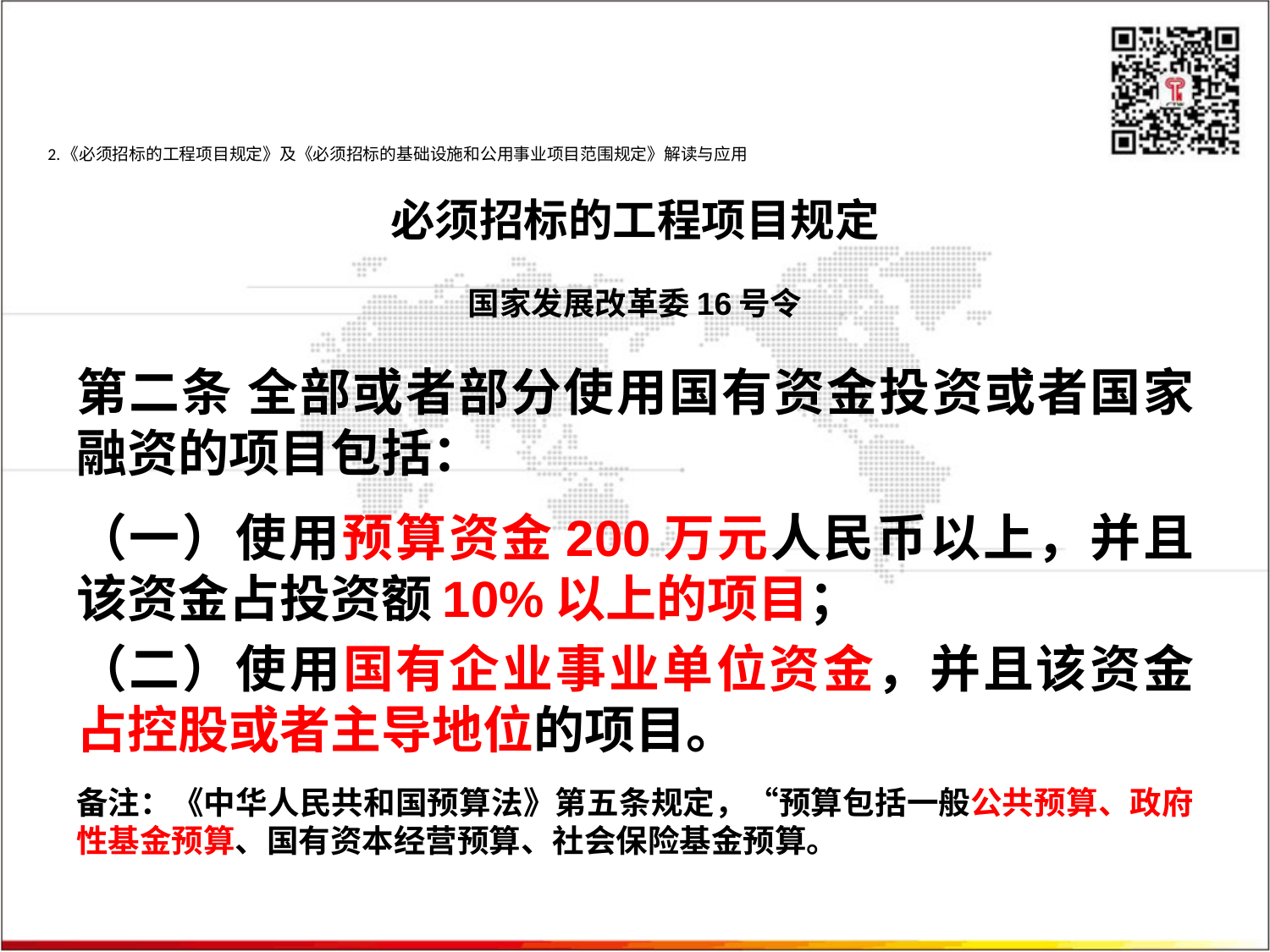

# 2.《必须招标的工程项目规定》及《必须招标的基础设施和公用事业项目范围规定》解读与应用
必须招标的工程项目规定
国家发展改革委16号令
第二条 全部或者部分使用国有资金投资或者国家融资的项目包括：
（一）使用预算资金200万元人民币以上，并且该资金占投资额10%以上的项目；
（二）使用国有企业事业单位资金，并且该资金占控股或者主导地位的项目。
备注：《中华人民共和国预算法》第五条规定，“预算包括一般公共预算、政府性基金预算、国有资本经营预算、社会保险基金预算。